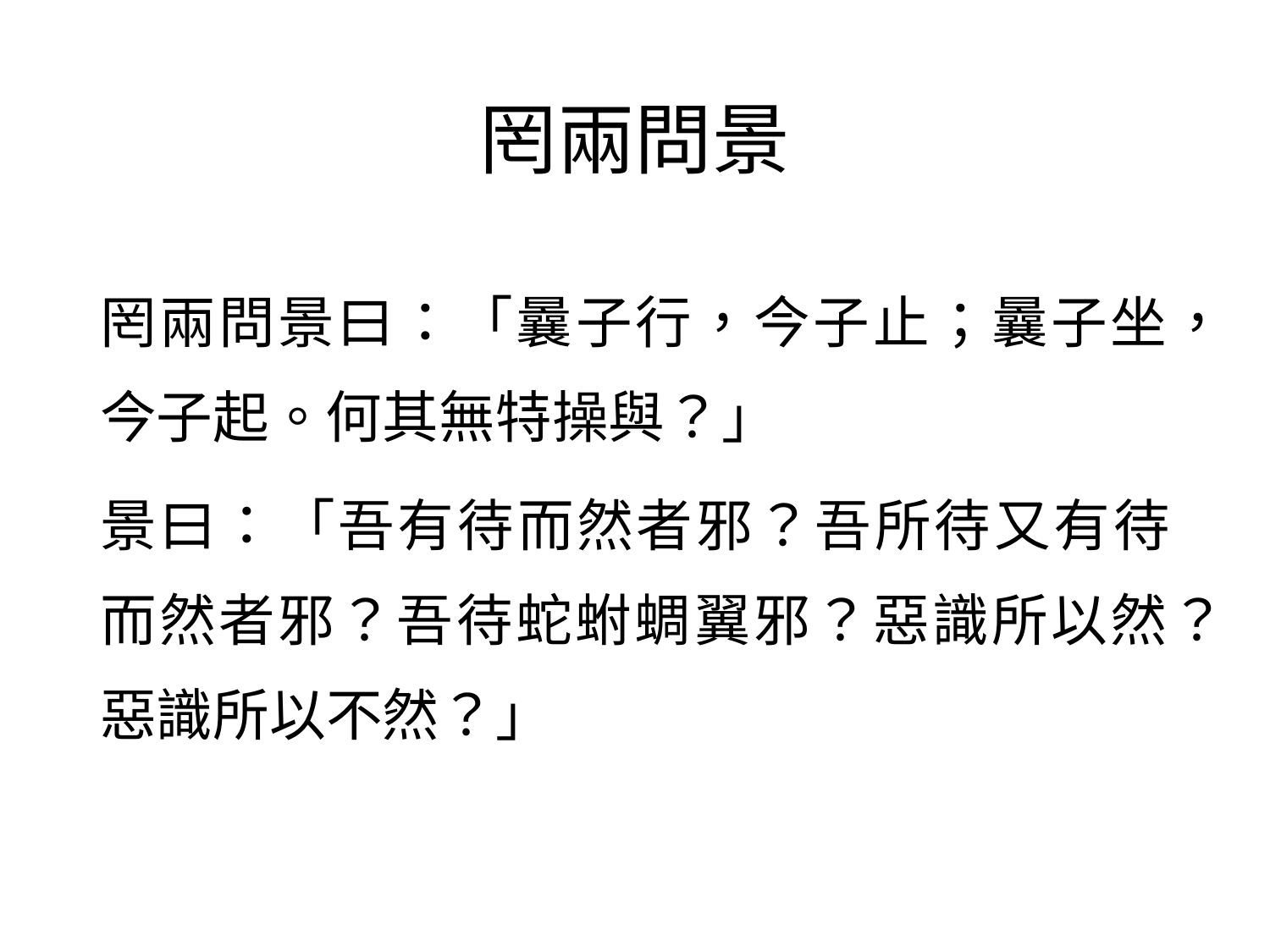

# 罔兩問景
罔兩問景曰：「曩子行，今子止；曩子坐，今子起。何其無特操與？」
景曰：「吾有待而然者邪？吾所待又有待而然者邪？吾待蛇蚹蜩翼邪？惡識所以然？惡識所以不然？」